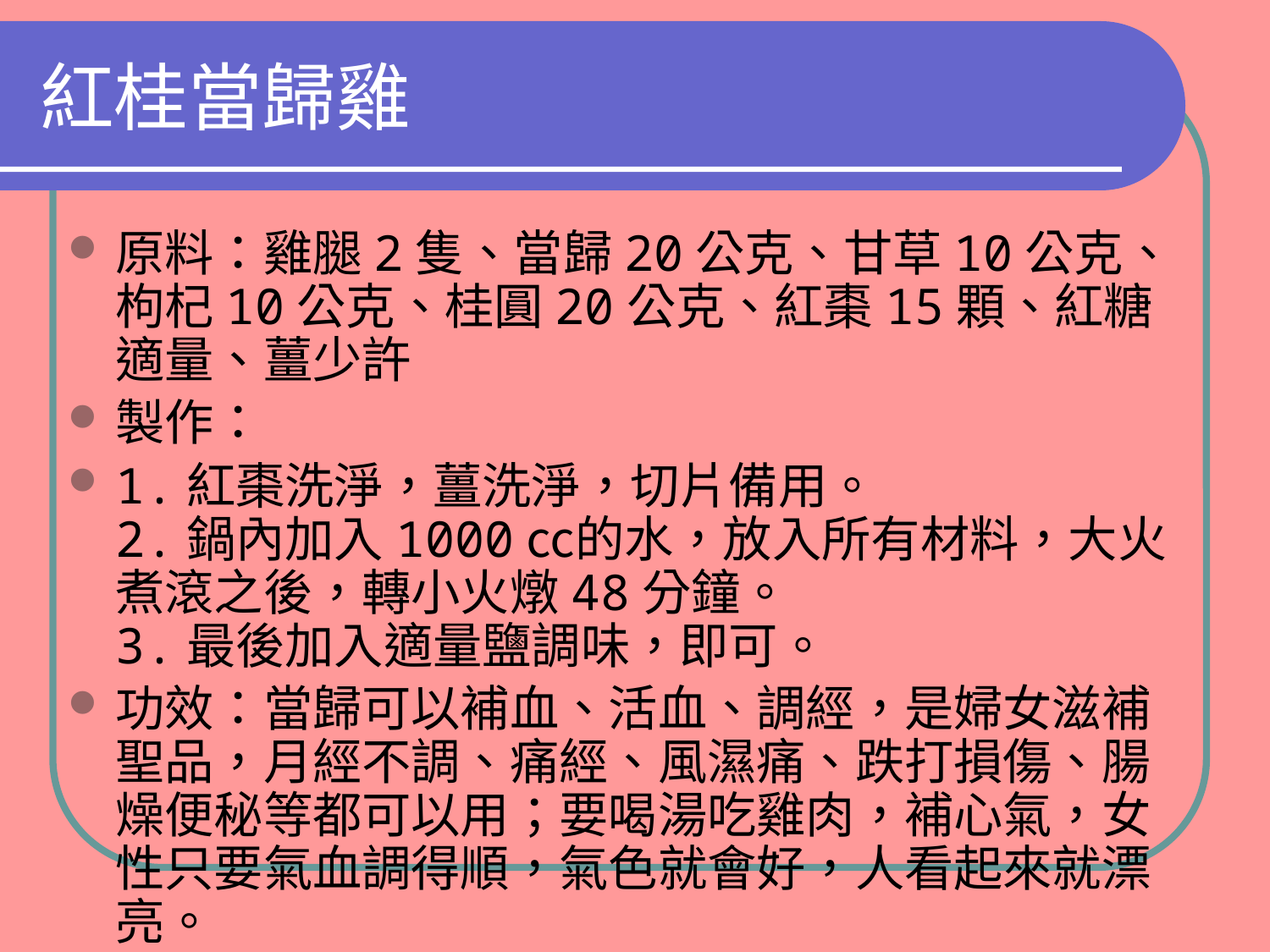

# 紅桂當歸雞
原料：雞腿2隻、當歸20公克、甘草10公克、枸杞10公克、桂圓20公克、紅棗15顆、紅糖適量、薑少許
製作：
1.紅棗洗淨，薑洗淨，切片備用。
2.鍋內加入1000㏄的水，放入所有材料，大火煮滾之後，轉小火燉48分鐘。
3.最後加入適量鹽調味，即可。
功效：當歸可以補血、活血、調經，是婦女滋補聖品，月經不調、痛經、風濕痛、跌打損傷、腸燥便秘等都可以用；要喝湯吃雞肉，補心氣，女性只要氣血調得順，氣色就會好，人看起來就漂亮。